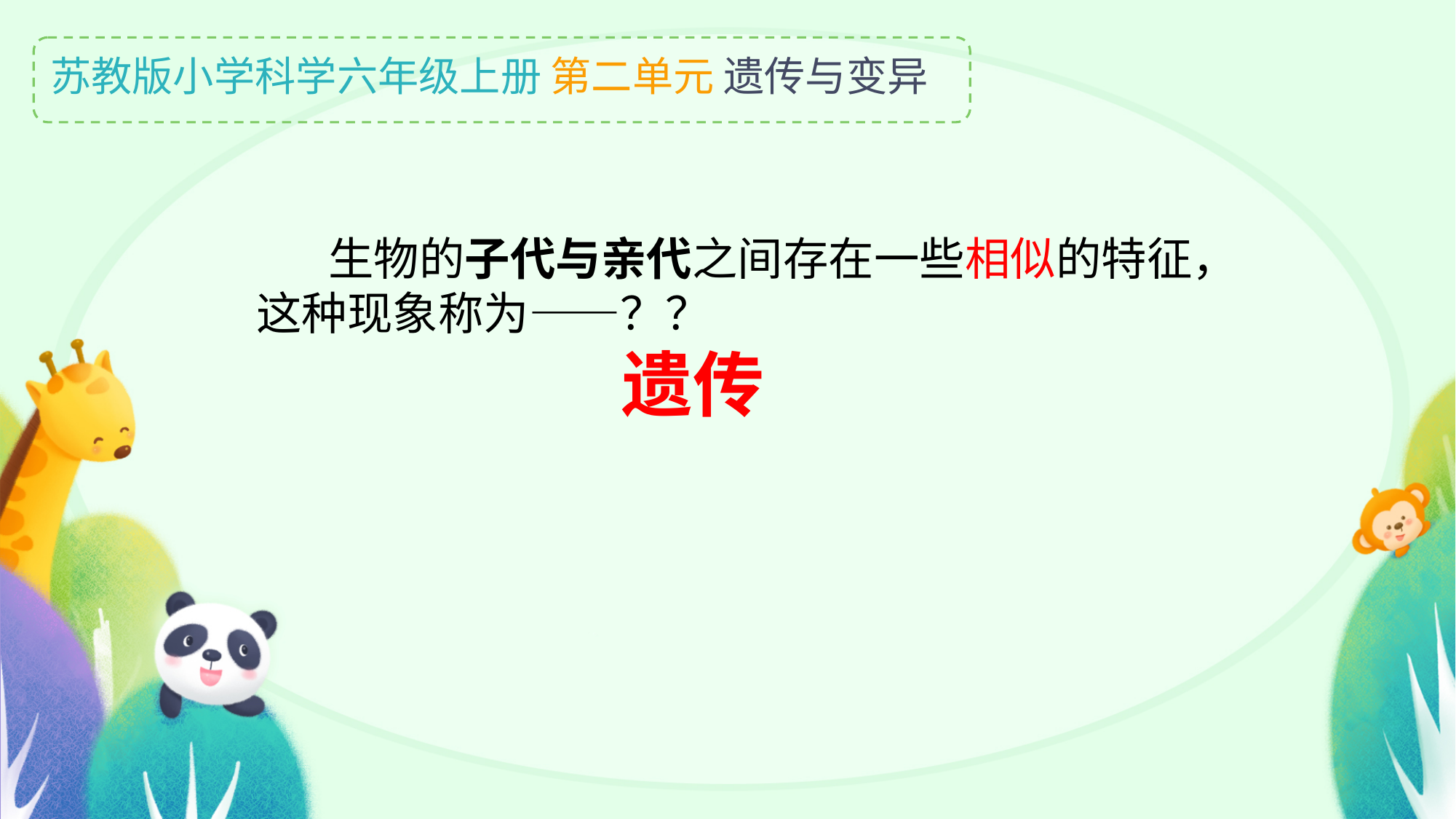

苏教版小学科学六年级上册 第二单元 遗传与变异
      生物的子代与亲代之间存在一些相似的特征，这种现象称为——？？
遗传